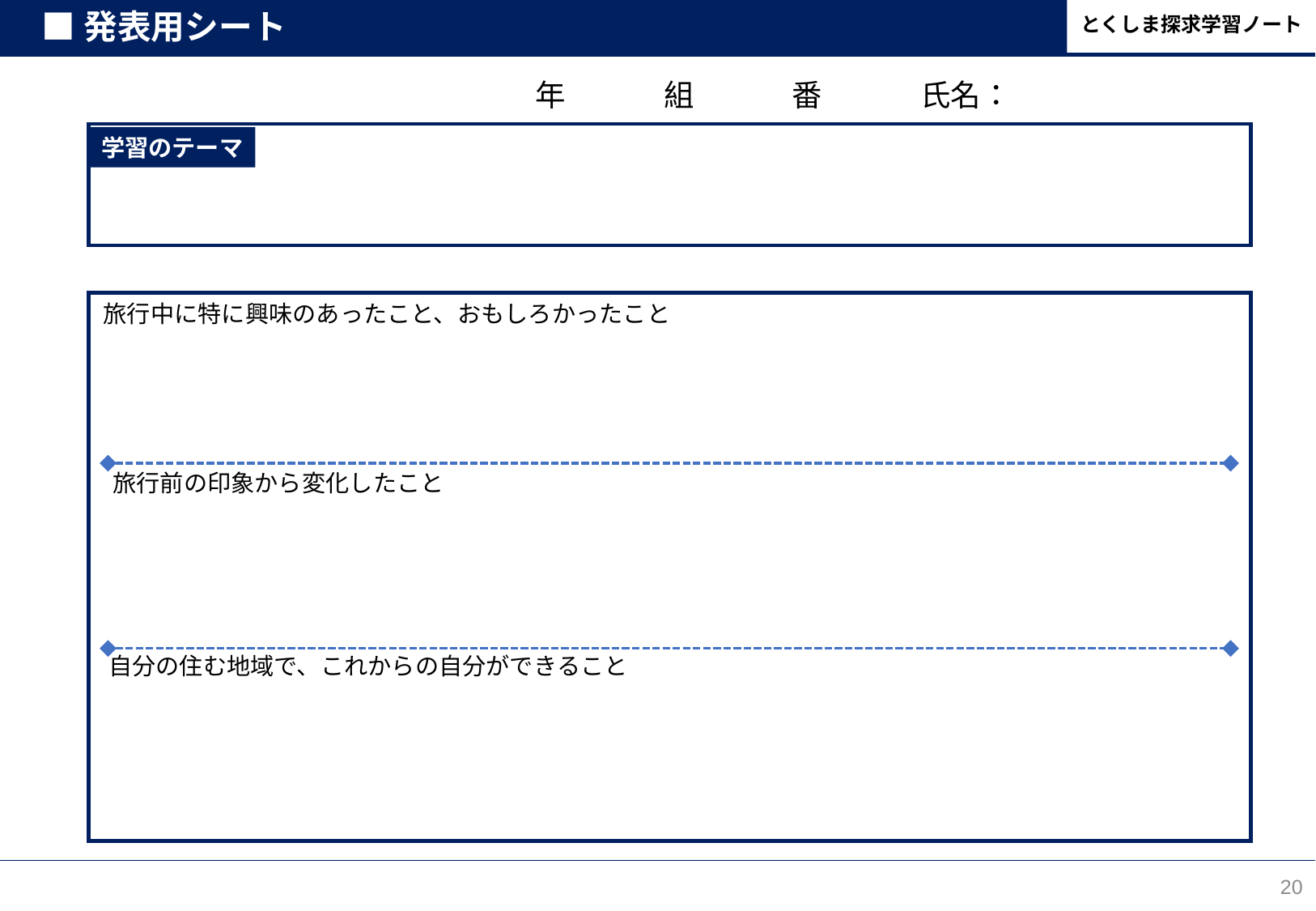

# ■発表用シート
年　　 　組　　 　番　　 　氏名：

学習のテーマ

旅行中に特に興味のあったこと、おもしろかったこと
旅行前の印象から変化したこと
自分の住む地域で、これからの自分ができること
20